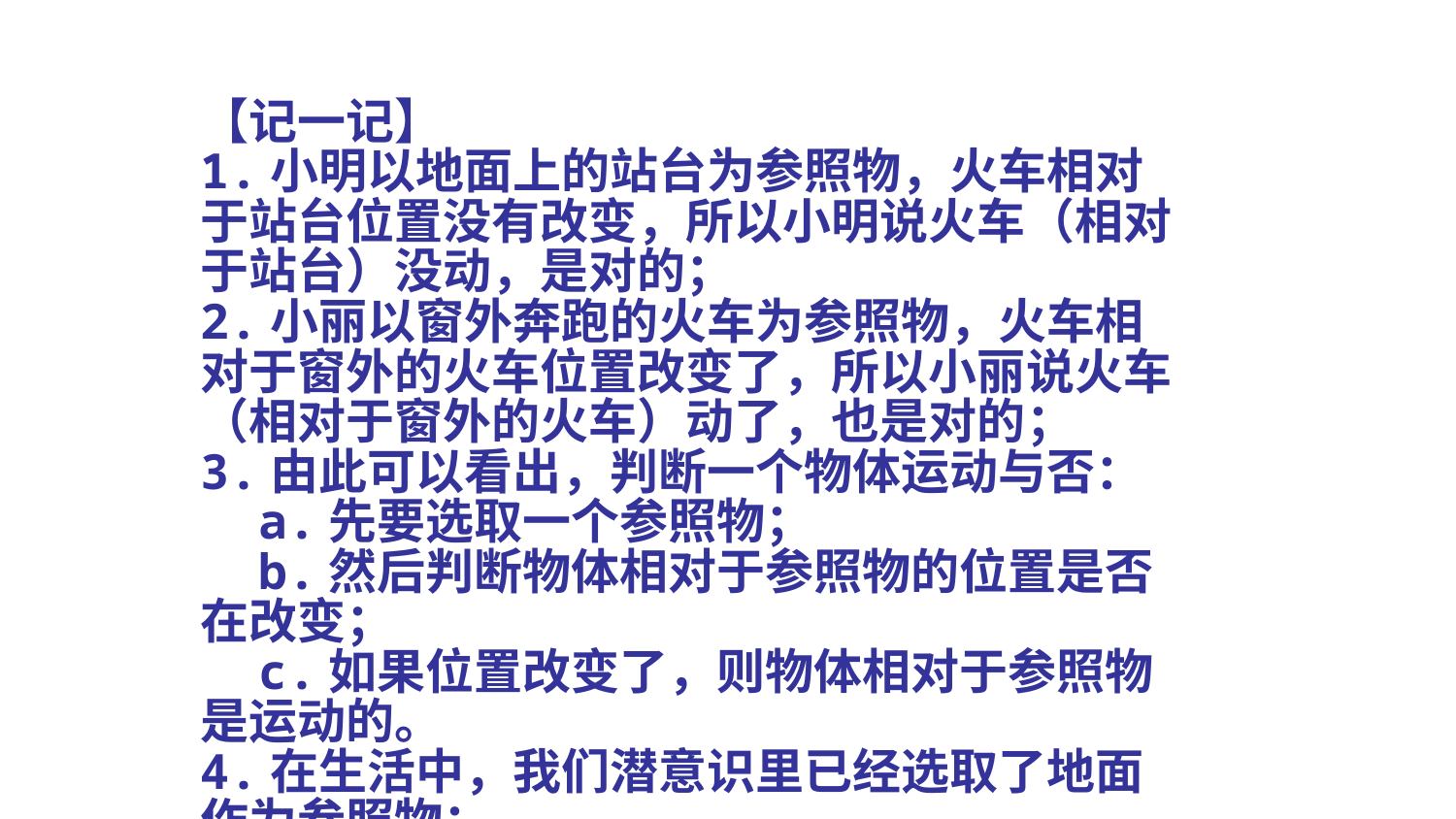

【记一记】
1.小明以地面上的站台为参照物，火车相对于站台位置没有改变，所以小明说火车（相对于站台）没动，是对的；
2.小丽以窗外奔跑的火车为参照物，火车相对于窗外的火车位置改变了，所以小丽说火车（相对于窗外的火车）动了，也是对的；
3.由此可以看出，判断一个物体运动与否：
  a.先要选取一个参照物；
  b.然后判断物体相对于参照物的位置是否在改变；
  c.如果位置改变了，则物体相对于参照物是运动的。
4.在生活中，我们潜意识里已经选取了地面作为参照物；
5.不能选取研究对象本身为参照物；（假设选取自己为参照物，那么自己相对于自己始终是静止的，这样做没有意义。）